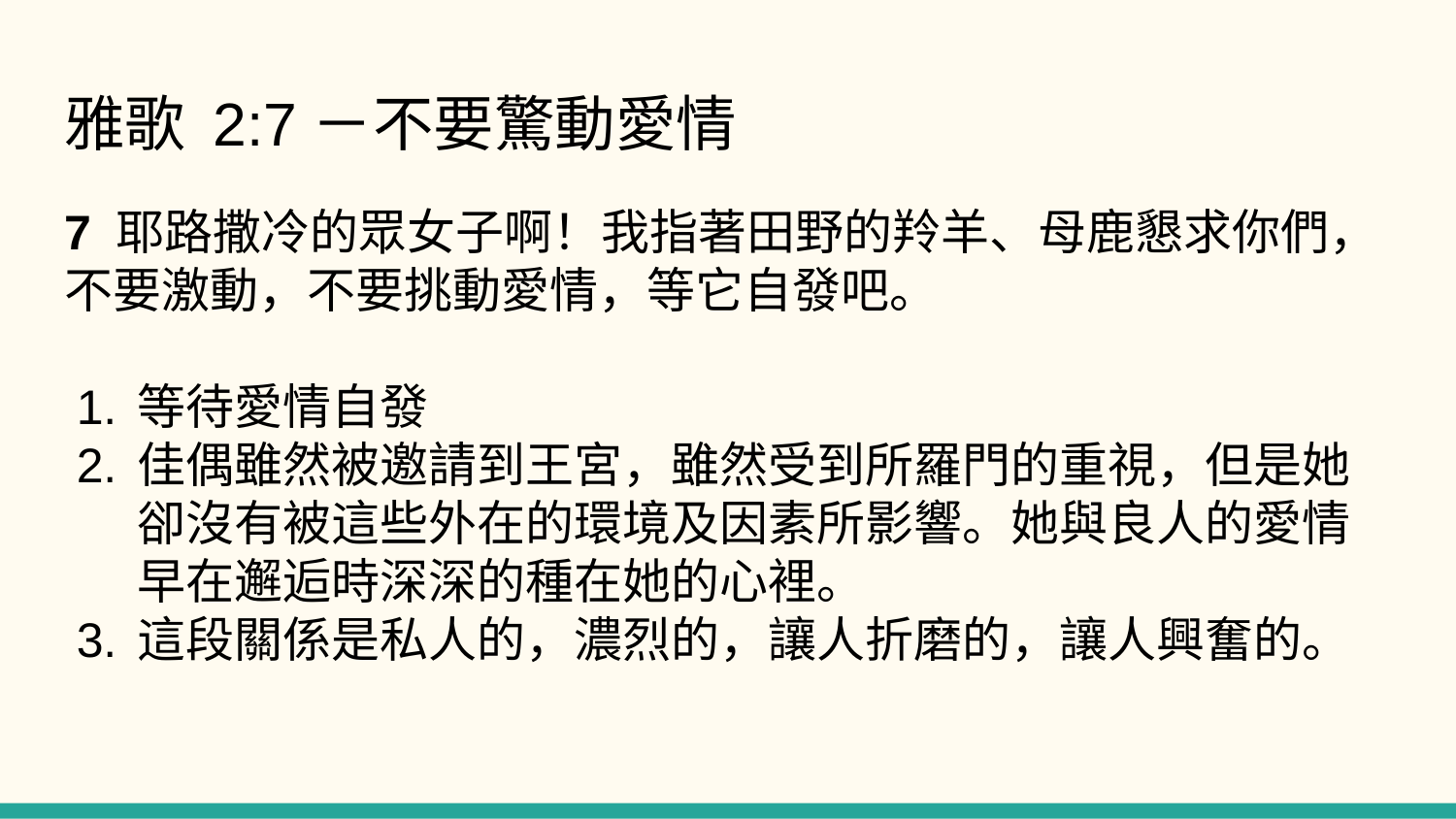

# 雅歌 2:7－不要驚動愛情

7 耶路撒冷的眾女子啊！我指著田野的羚羊、母鹿懇求你們，不要激動，不要挑動愛情，等它自發吧。

等待愛情自發
佳偶雖然被邀請到王宮，雖然受到所羅門的重視，但是她卻沒有被這些外在的環境及因素所影響。她與良人的愛情早在邂逅時深深的種在她的心裡。
這段關係是私人的，濃烈的，讓人折磨的，讓人興奮的。